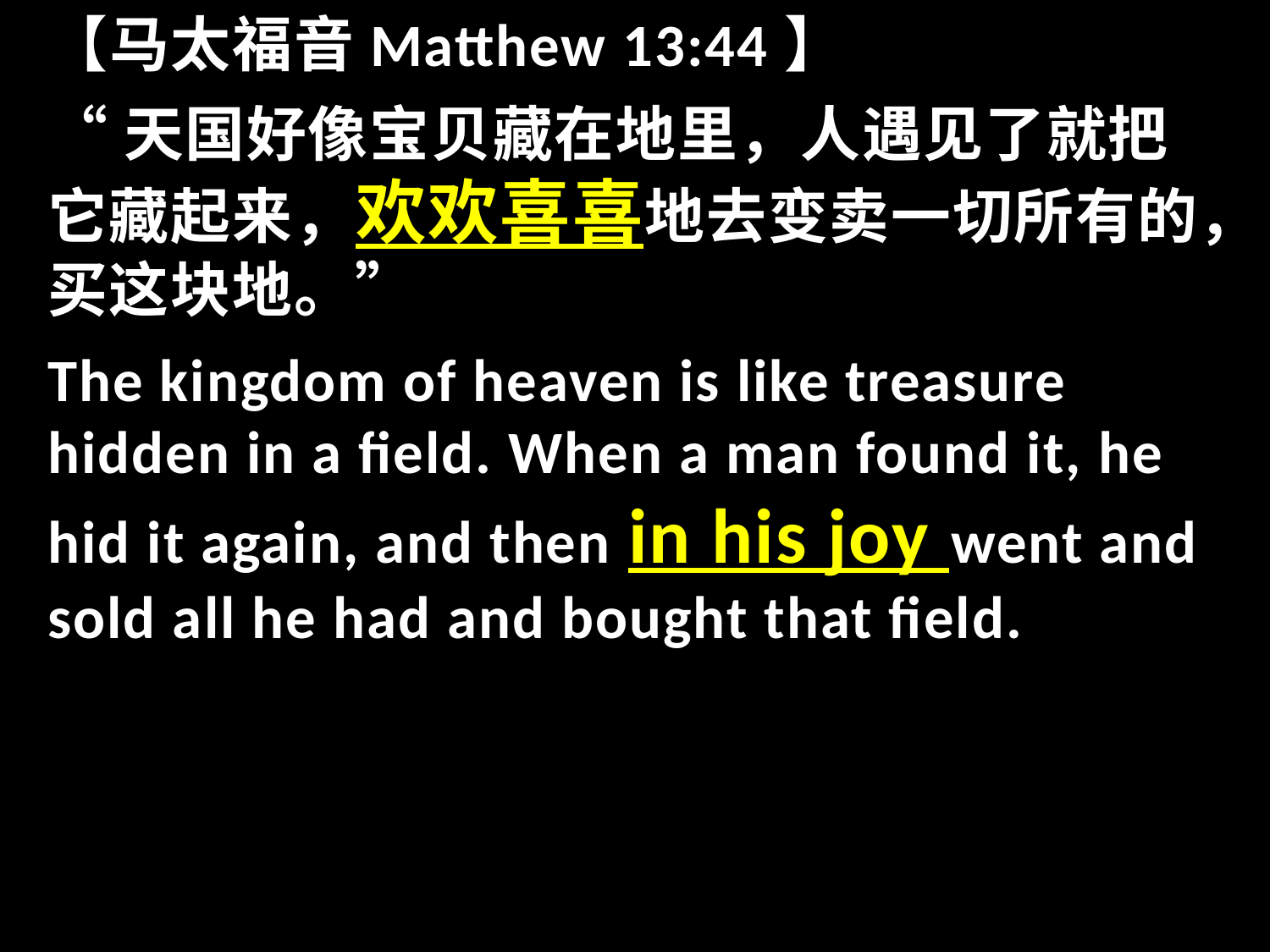

【马太福音Matthew 13:44】
“天国好像宝贝藏在地里，人遇见了就把它藏起来，欢欢喜喜地去变卖一切所有的，买这块地。”
The kingdom of heaven is like treasure hidden in a field. When a man found it, he hid it again, and then in his joy went and sold all he had and bought that field.